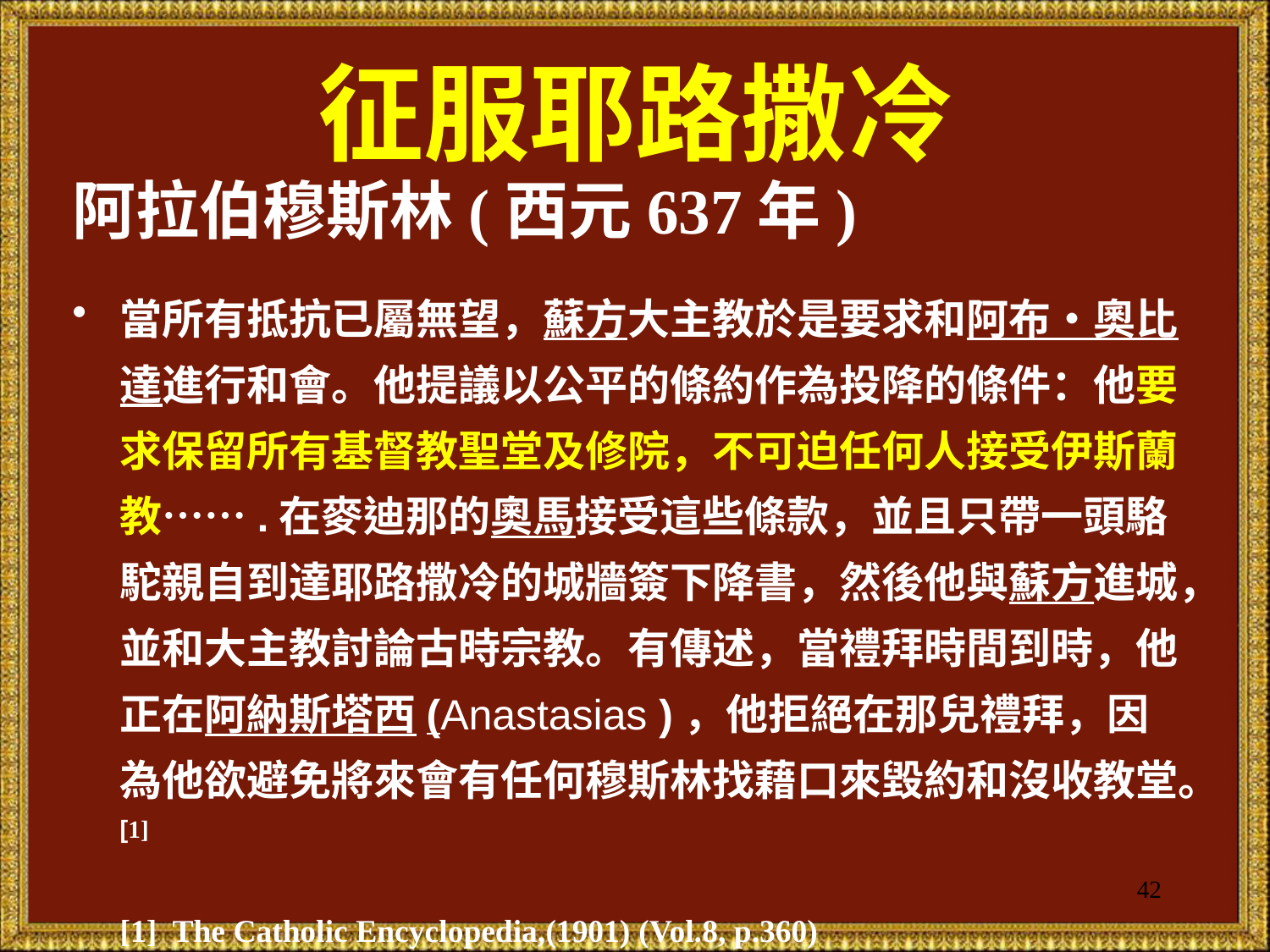

# 征服耶路撒冷
阿拉伯穆斯林(西元637年)

當所有抵抗已屬無望，蘇方大主教於是要求和阿布‧奧比達進行和會。他提議以公平的條約作為投降的條件：他要求保留所有基督教聖堂及修院，不可迫任何人接受伊斯蘭教…….在麥迪那的奧馬接受這些條款，並且只帶一頭駱駝親自到達耶路撒冷的城牆簽下降書，然後他與蘇方進城，並和大主教討論古時宗教。有傳述，當禮拜時間到時，他正在阿納斯塔西(Anastasias )，他拒絕在那兒禮拜，因為他欲避免將來會有任何穆斯林找藉口來毀約和沒收教堂。[1]
[1]  The Catholic Encyclopedia,(1901) (Vol.8, p.360)
42